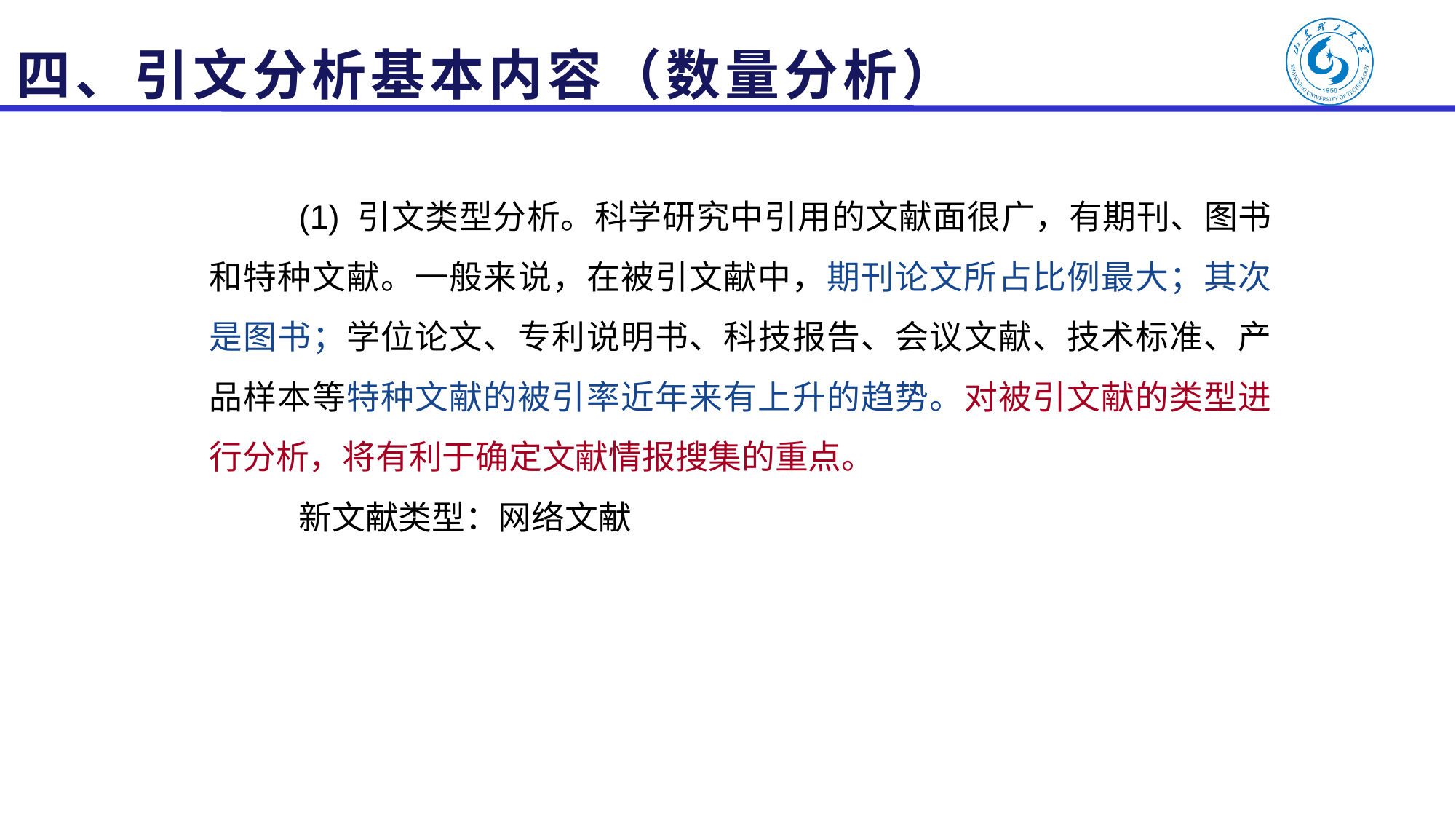

# 四、引文分析基本内容（数量分析）
(1) 引文类型分析。科学研究中引用的文献面很广，有期刊、图书和特种文献。一般来说，在被引文献中，期刊论文所占比例最大；其次是图书；学位论文、专利说明书、科技报告、会议文献、技术标准、产品样本等特种文献的被引率近年来有上升的趋势。对被引文献的类型进行分析，将有利于确定文献情报搜集的重点。
新文献类型：网络文献